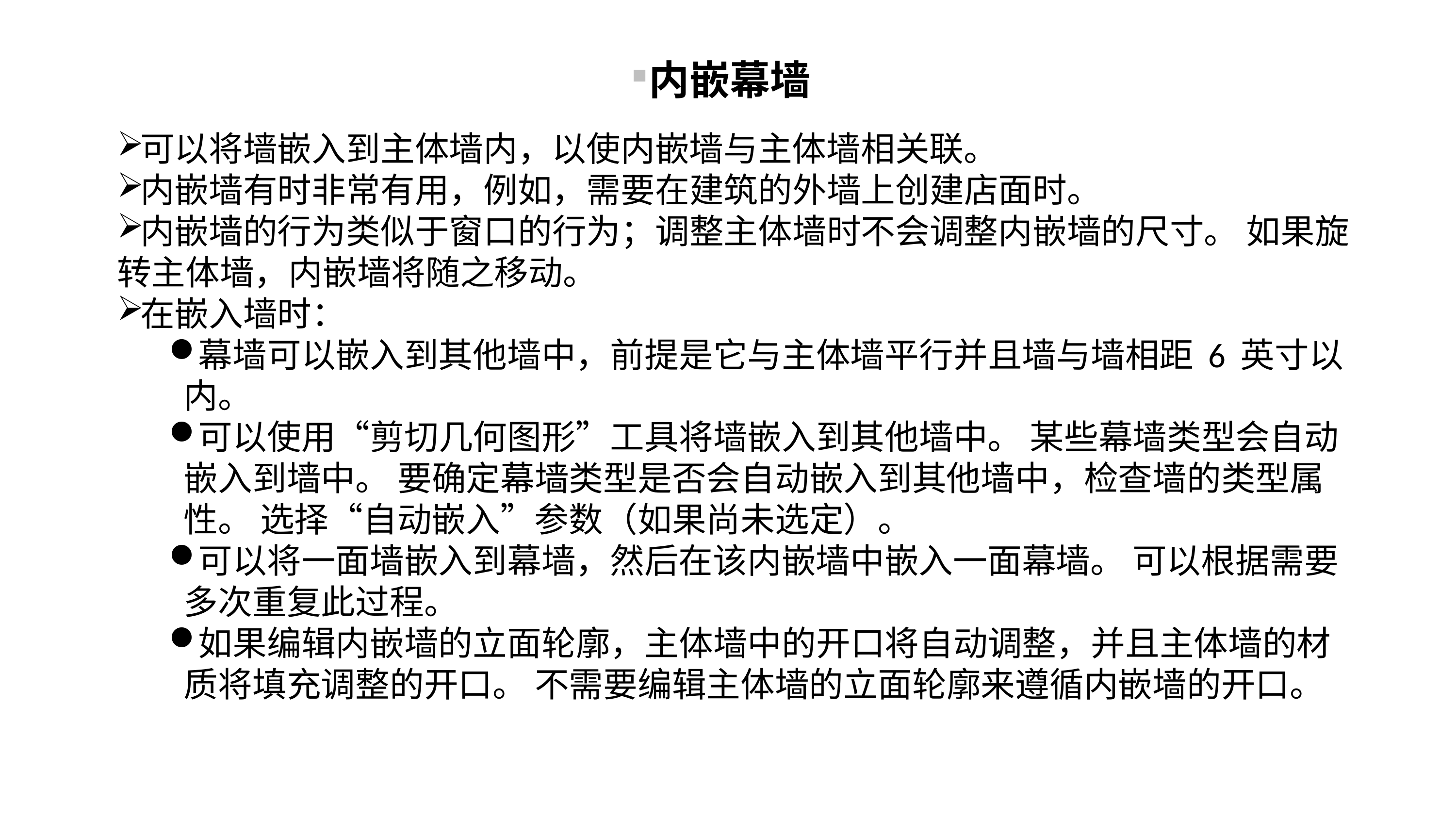

内嵌幕墙

可以将墙嵌入到主体墙内，以使内嵌墙与主体墙相关联。
内嵌墙有时非常有用，例如，需要在建筑的外墙上创建店面时。
内嵌墙的行为类似于窗口的行为；调整主体墙时不会调整内嵌墙的尺寸。 如果旋转主体墙，内嵌墙将随之移动。
在嵌入墙时：
幕墙可以嵌入到其他墙中，前提是它与主体墙平行并且墙与墙相距 6 英寸以内。
可以使用“剪切几何图形”工具将墙嵌入到其他墙中。 某些幕墙类型会自动嵌入到墙中。 要确定幕墙类型是否会自动嵌入到其他墙中，检查墙的类型属性。 选择“自动嵌入”参数（如果尚未选定）。
可以将一面墙嵌入到幕墙，然后在该内嵌墙中嵌入一面幕墙。 可以根据需要多次重复此过程。
如果编辑内嵌墙的立面轮廓，主体墙中的开口将自动调整，并且主体墙的材质将填充调整的开口。 不需要编辑主体墙的立面轮廓来遵循内嵌墙的开口。